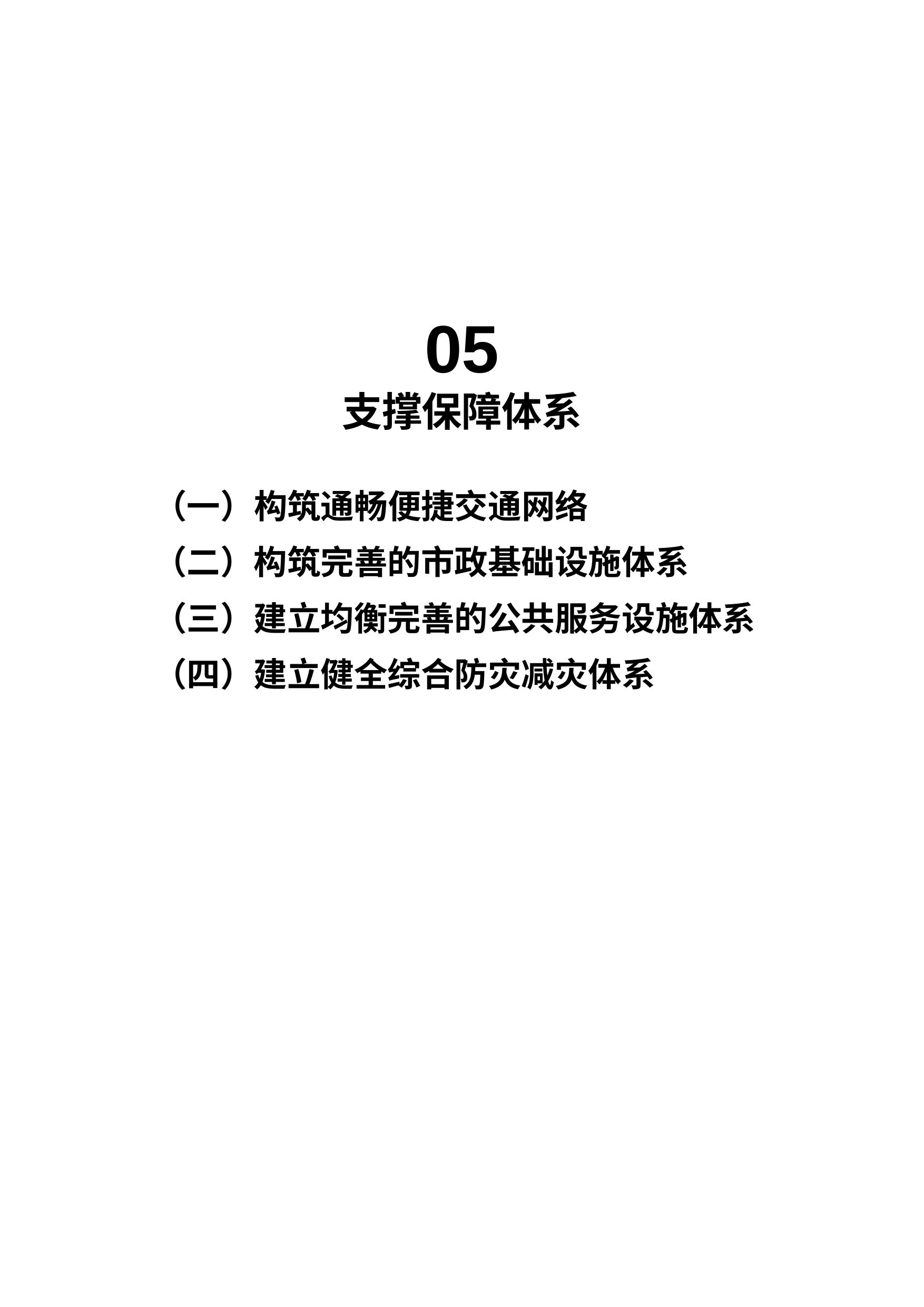

05
支撑保障体系
（一）构筑通畅便捷交通网络
（二）构筑完善的市政基础设施体系
（三）建立均衡完善的公共服务设施体系
（四）建立健全综合防灾减灾体系